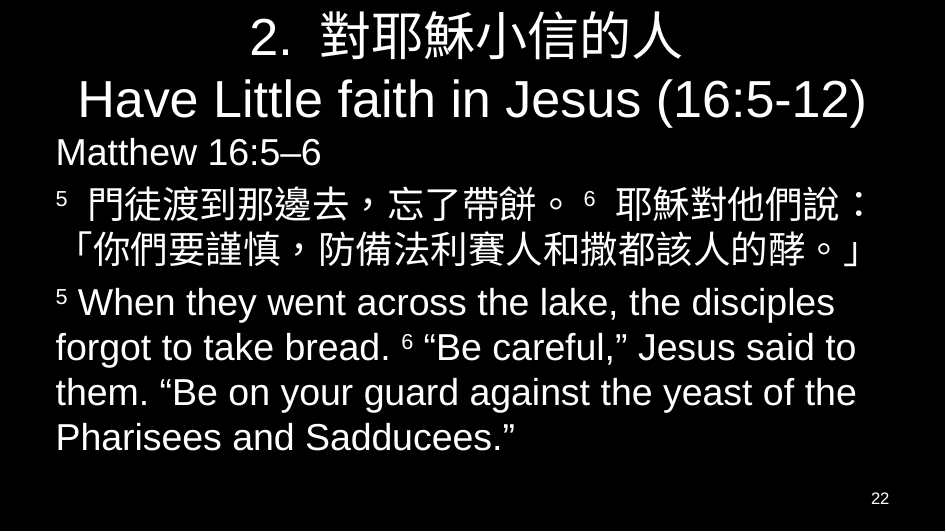

# 2. 對耶穌小信的人 Have Little faith in Jesus (16:5-12)
Matthew 16:5–6
5 門徒渡到那邊去，忘了帶餅。6 耶穌對他們說：「你們要謹慎，防備法利賽人和撒都該人的酵。」
5 When they went across the lake, the disciples forgot to take bread. 6 “Be careful,” Jesus said to them. “Be on your guard against the yeast of the Pharisees and Sadducees.”

22